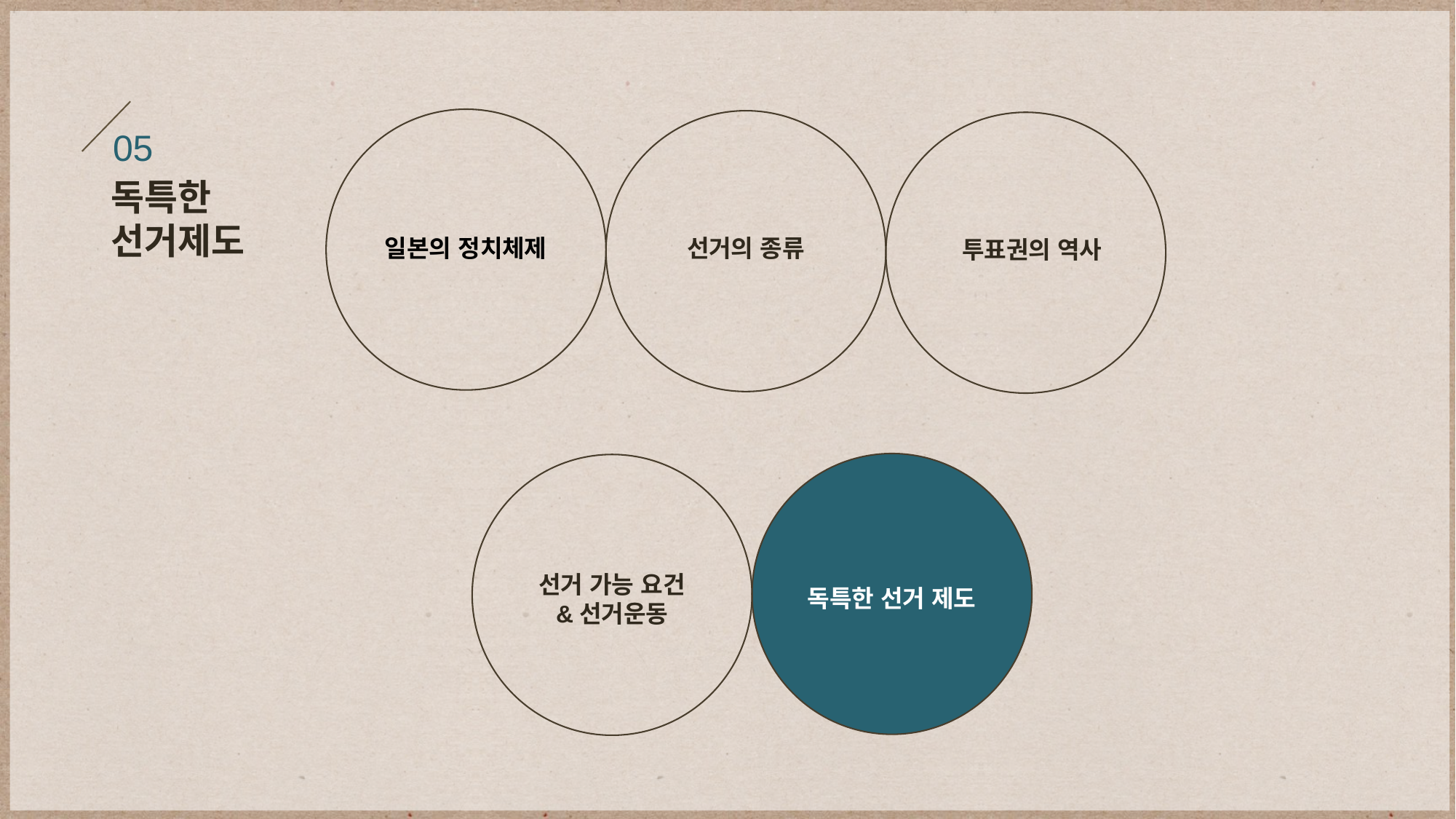

05
독특한
선거제도
일본의 정치체제
선거의 종류
투표권의 역사

선거 가능 요건
&선거운동

독특한 선거 제도